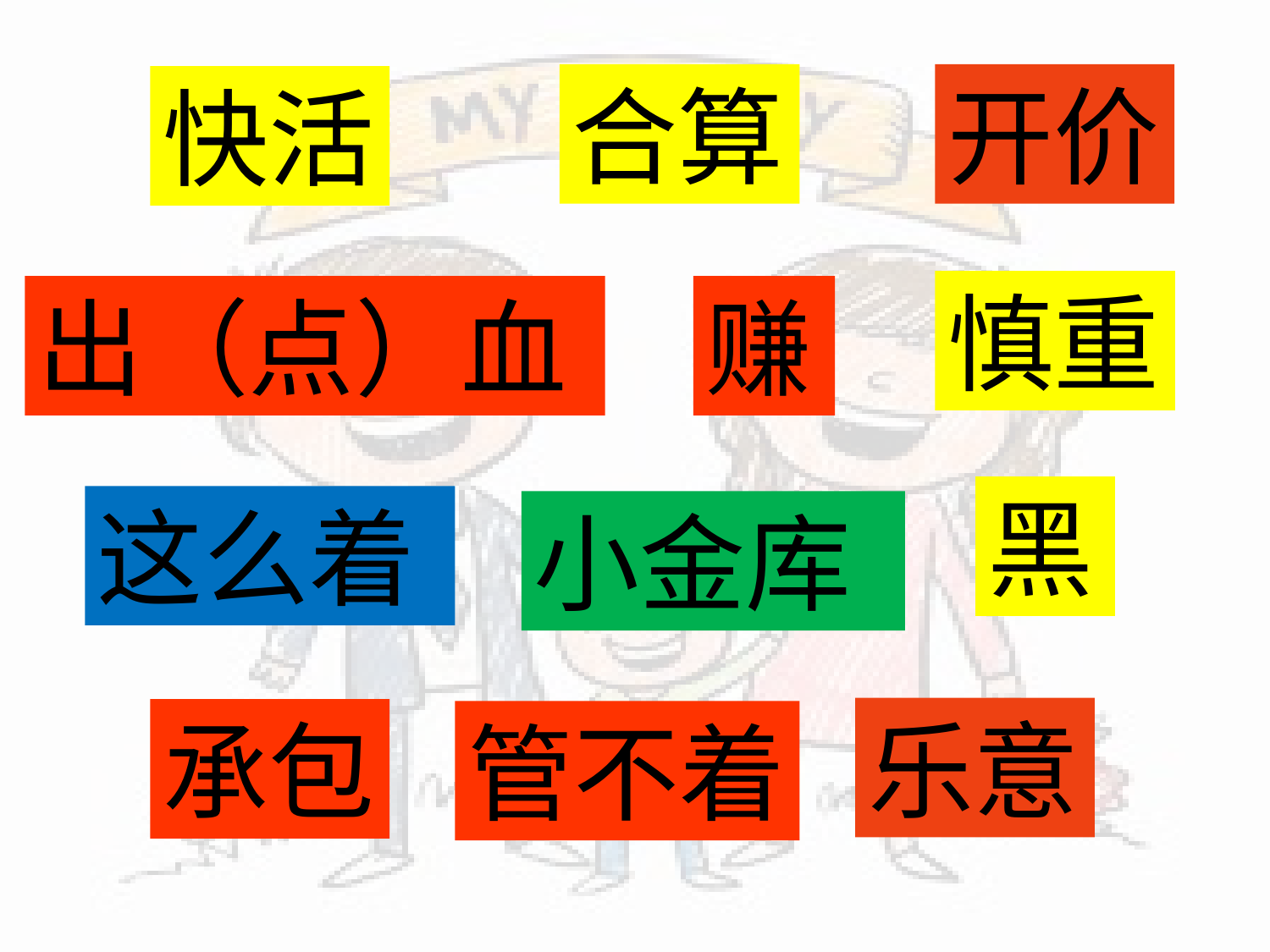

开价
合算
快活
慎重
出（点）血
赚
黑
这么着
小金库
乐意
承包
管不着